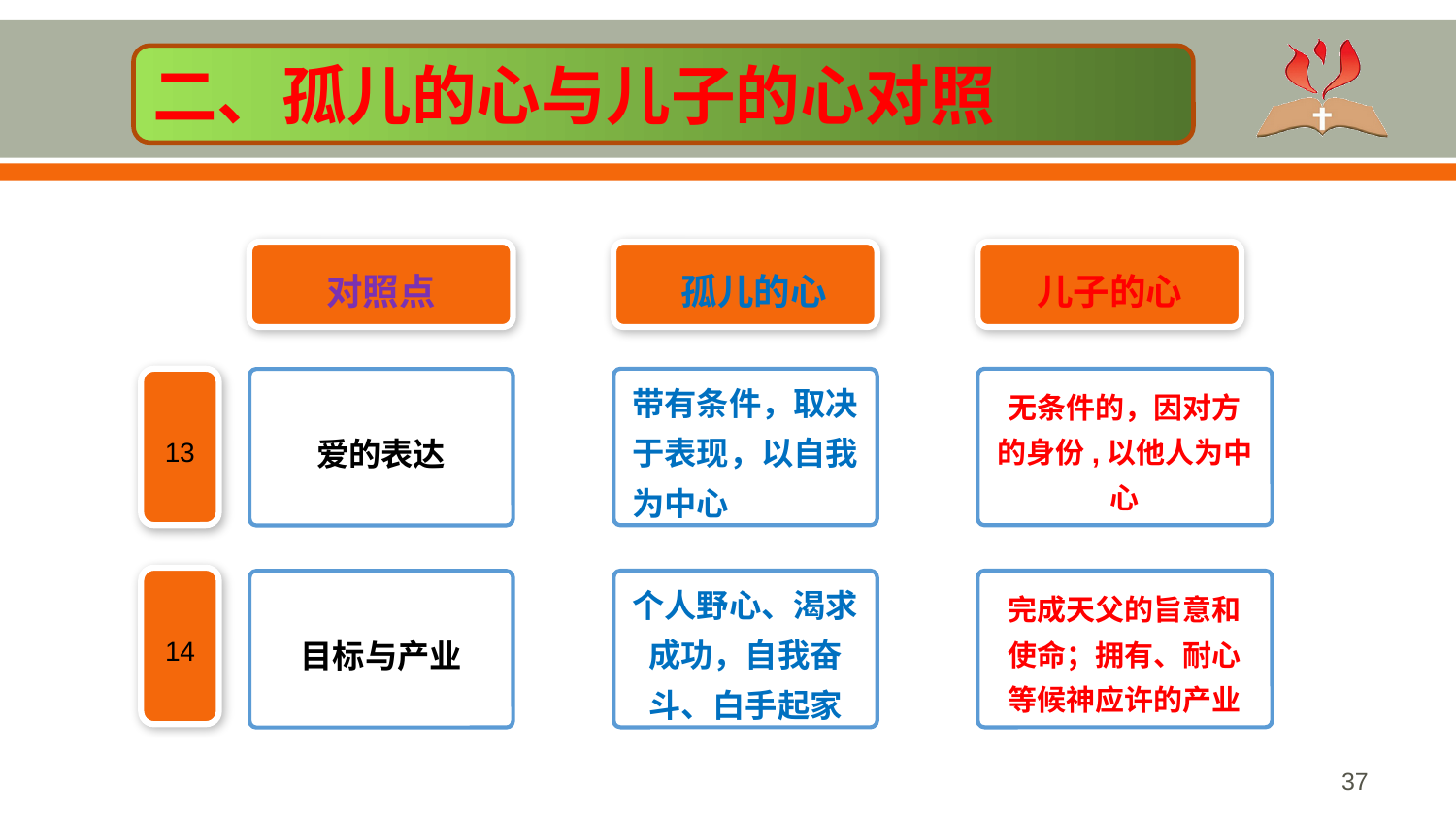

#
二、孤儿的心与儿子的心对照
对照点
 孤儿的心
LOREM
儿子的心
无条件的，因对方的身份,以他人为中心
带有条件，取决于表现，以自我为中心
13
爱的表达
14
完成天父的旨意和使命；拥有、耐心等候神应许的产业
个人野心、渴求成功，自我奋斗、白手起家
目标与产业
37